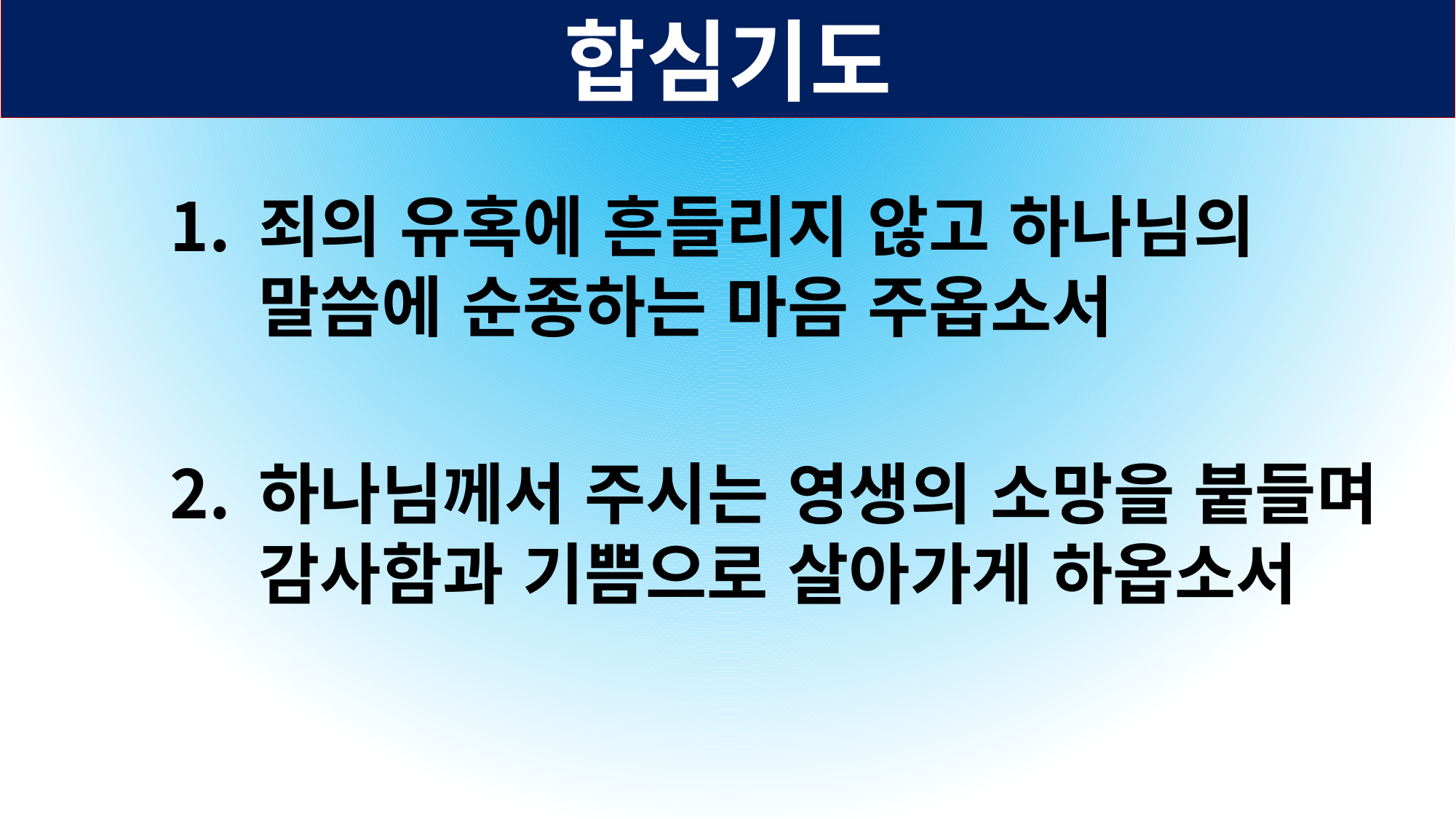

합심기도
죄의 유혹에 흔들리지 않고 하나님의 말씀에 순종하는 마음 주옵소서

하나님께서 주시는 영생의 소망을 붙들며 감사함과 기쁨으로 살아가게 하옵소서